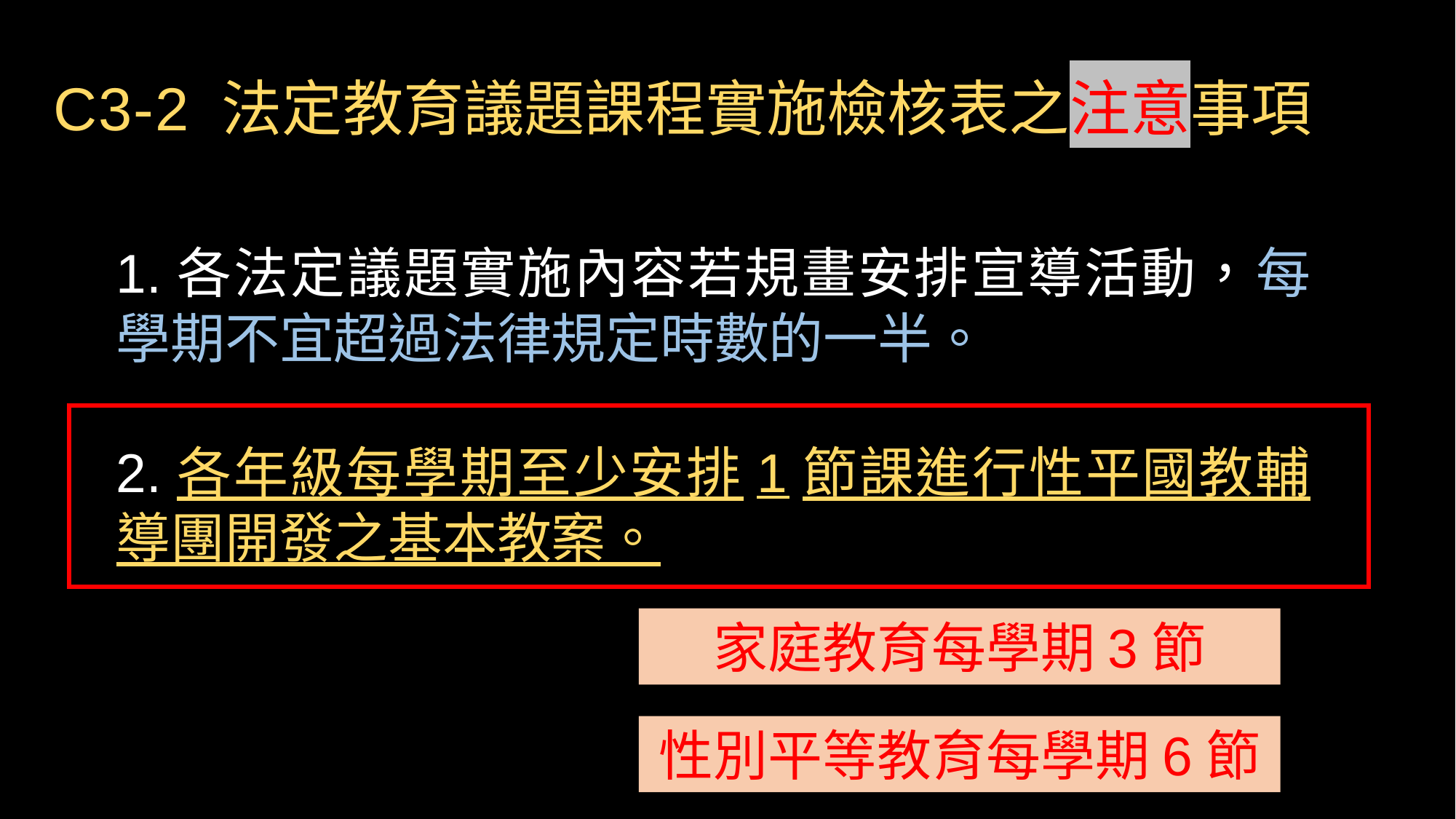

C3-2 法定教育議題課程實施檢核表之注意事項
1.各法定議題實施內容若規畫安排宣導活動，每學期不宜超過法律規定時數的一半。

2.各年級每學期至少安排1節課進行性平國教輔導團開發之基本教案。

家庭教育每學期3節
性別平等教育每學期6節